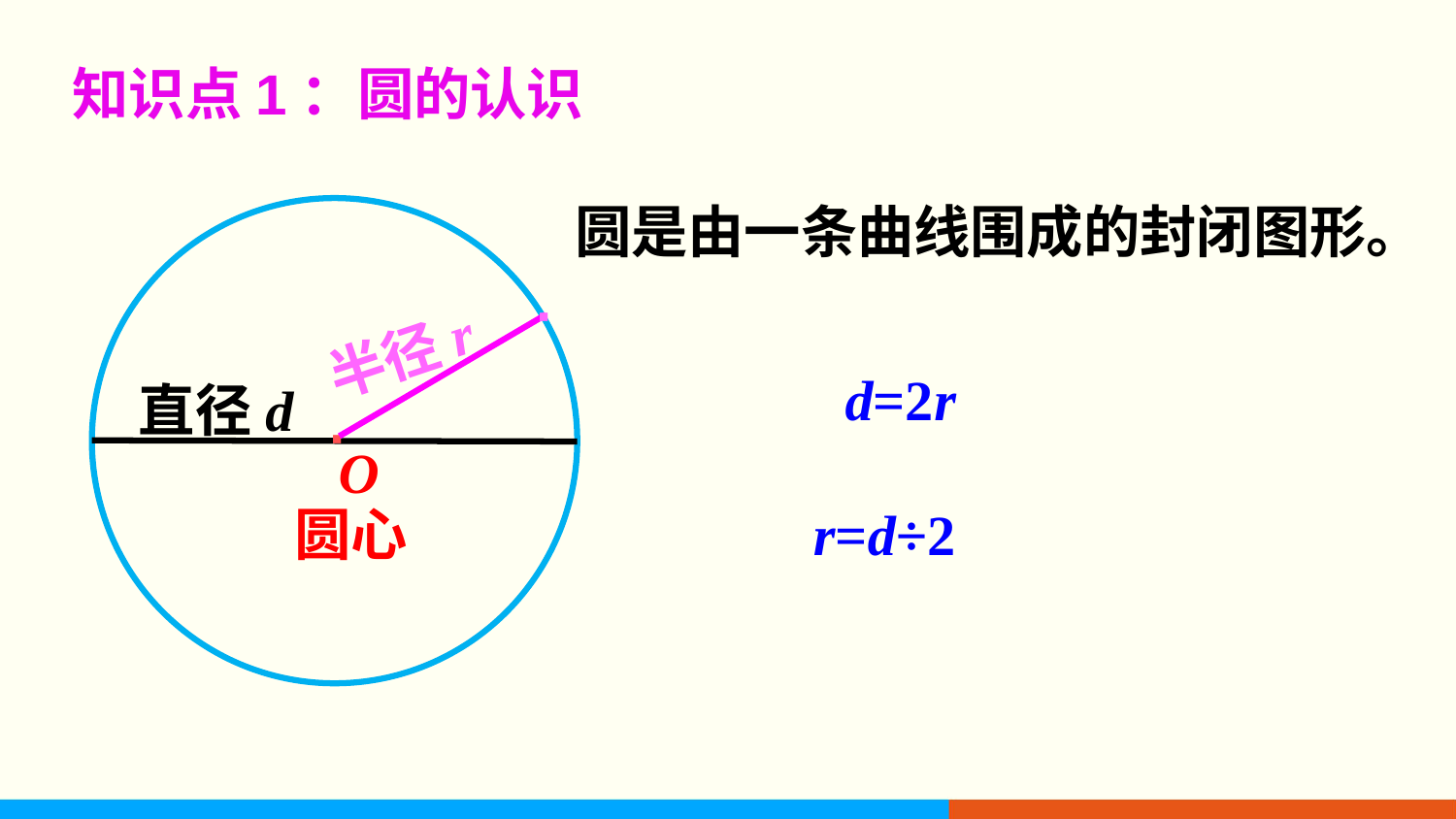

知识点1：圆的认识
圆是由一条曲线围成的封闭图形。

·
  半径r

d=2r
  直径d
·
O
圆心
r=d÷2